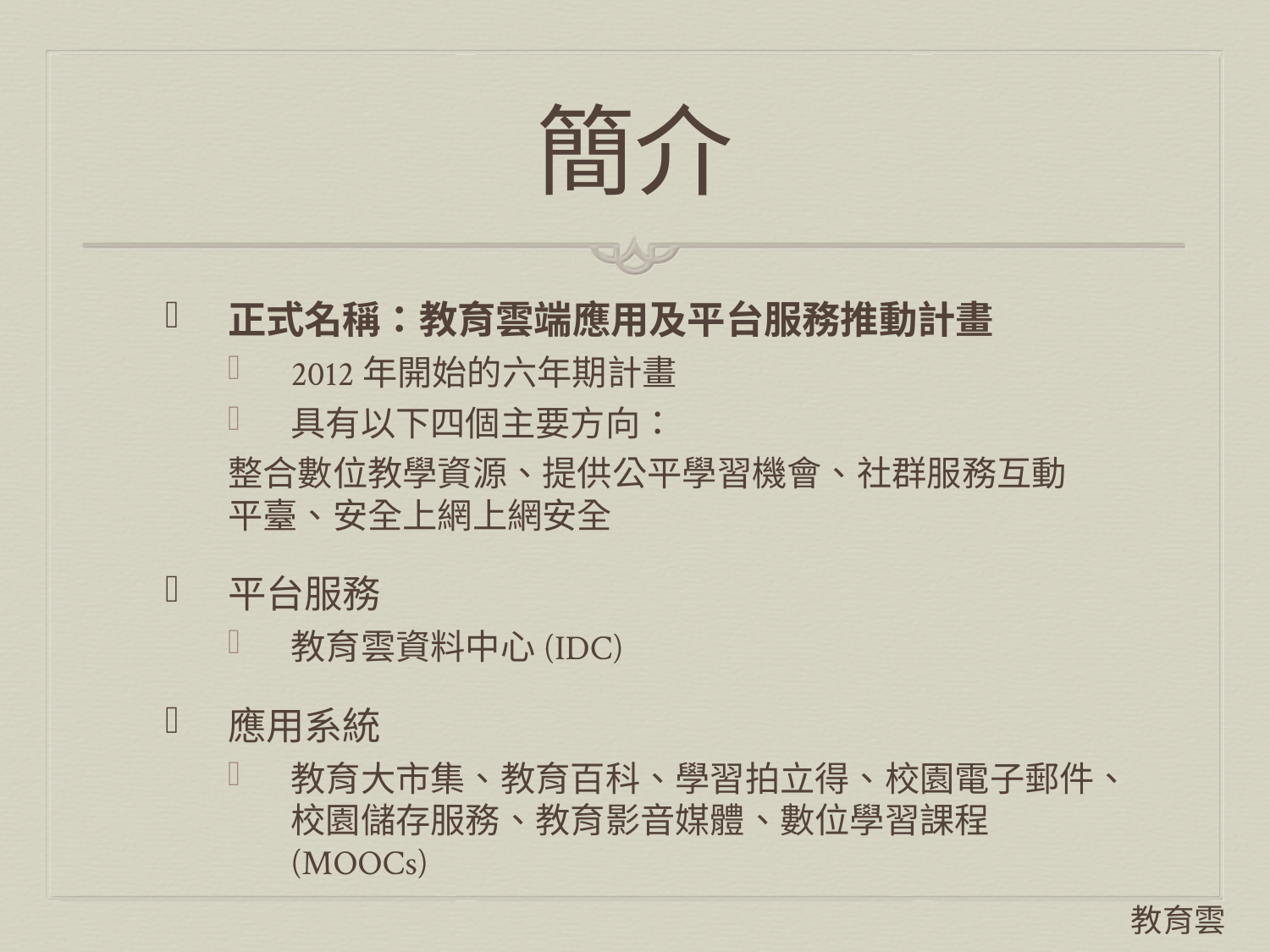

# 簡介
正式名稱：教育雲端應用及平台服務推動計畫
2012年開始的六年期計畫
具有以下四個主要方向：
	整合數位教學資源、提供公平學習機會、社群服務互動	平臺、安全上網上網安全
平台服務
教育雲資料中心(IDC)
應用系統
教育大市集、教育百科、學習拍立得、校園電子郵件、校園儲存服務、教育影音媒體、數位學習課程(MOOCs)
教育雲